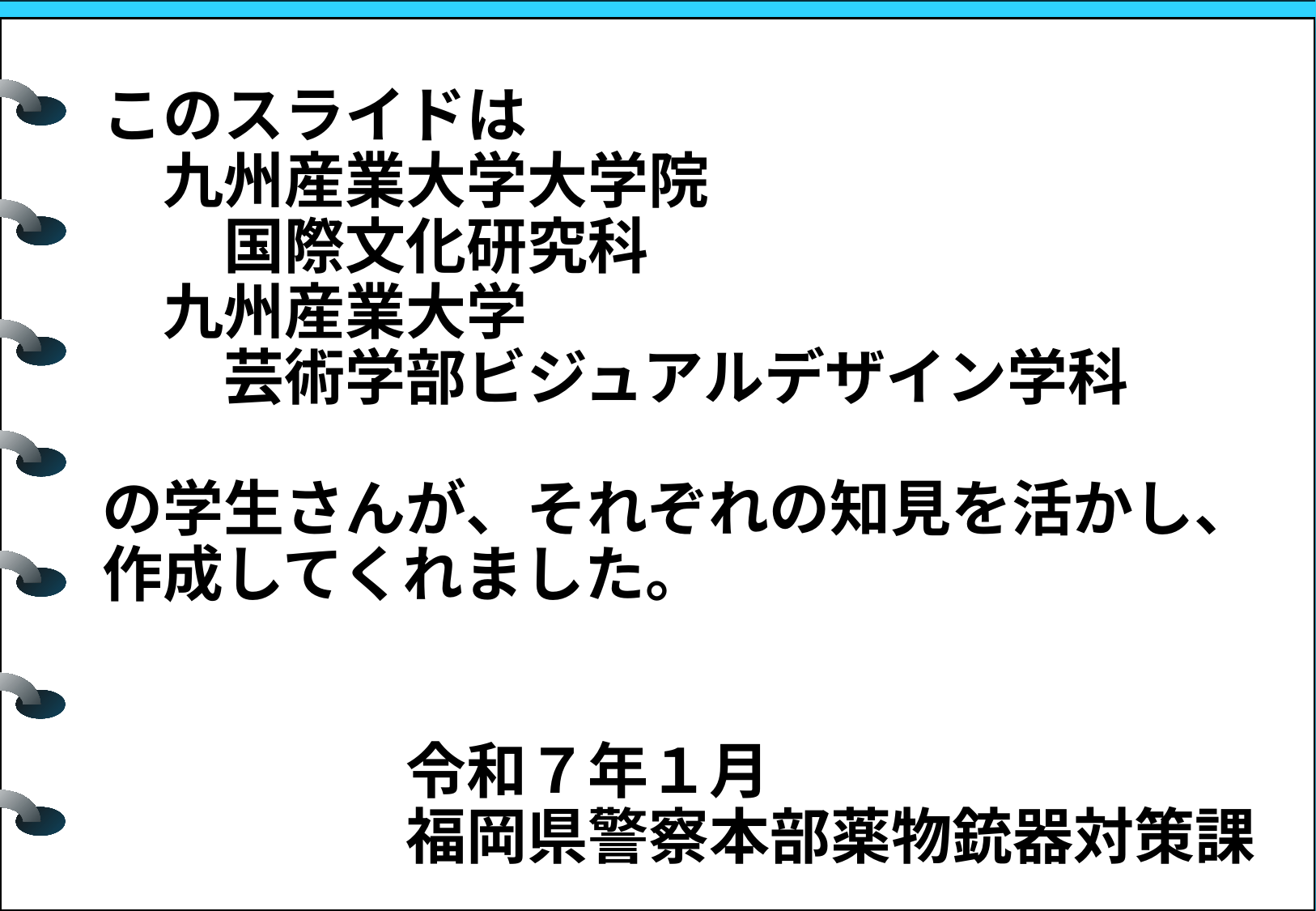

# このスライドは 　九州産業大学大学院　 　　国際文化研究科 　九州産業大学　 　　芸術学部ビジュアルデザイン学科 の学生さんが、それぞれの知見を活かし、作成してくれました。  　　　　　　　　　　　　　　　　　　　　　　　　　　　　　 　　　　　令和７年１月 　　　　　福岡県警察本部薬物銃器対策課